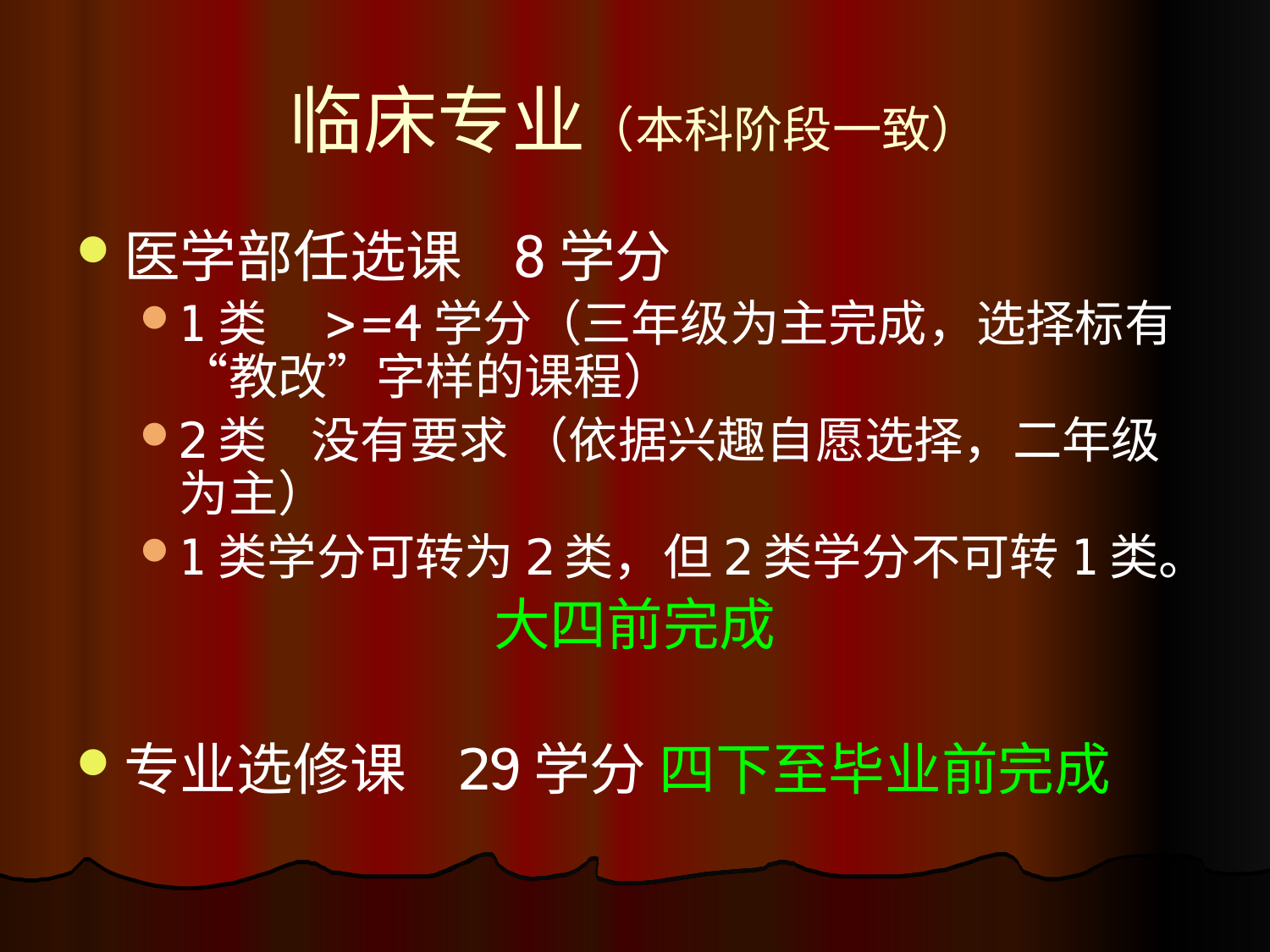

# 临床专业（本科阶段一致）
医学部任选课   8学分
1类    >=4学分（三年级为主完成，选择标有“教改”字样的课程）
2类    没有要求 （依据兴趣自愿选择，二年级为主）
1类学分可转为2类，但2类学分不可转1类。
大四前完成

专业选修课   29学分 四下至毕业前完成